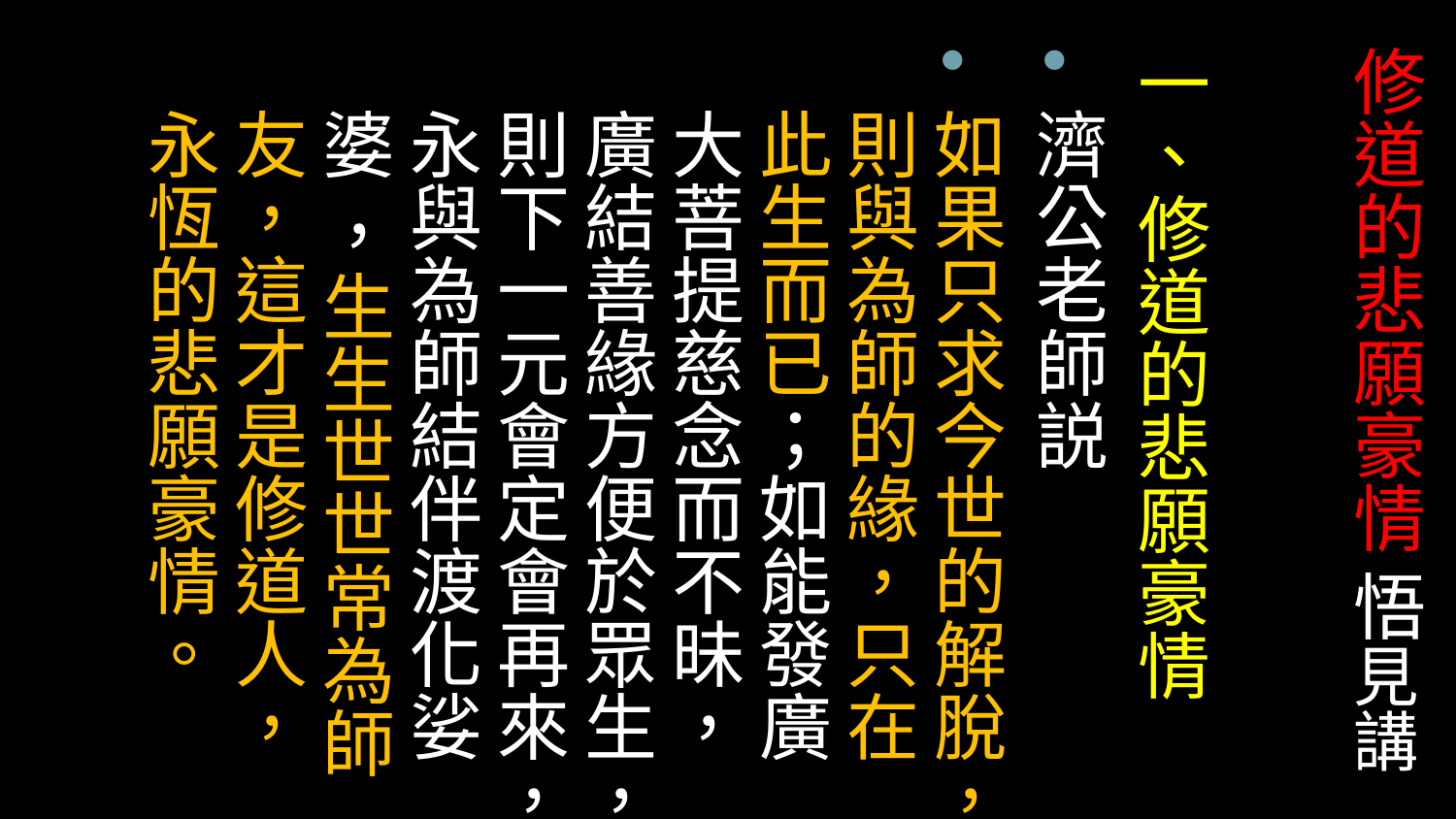

# 修道的悲願豪情 悟見講
一、修道的悲願豪情
濟公老師説
如果只求今世的解脫，則與為師的緣，只在此生而已；如能發廣大菩提慈念而不昧，廣結善緣方便於眾生，則下一元會定會再來，永與為師結伴渡化娑婆 ，生生世世常為師友，這才是修道人，永恆的悲願豪情。